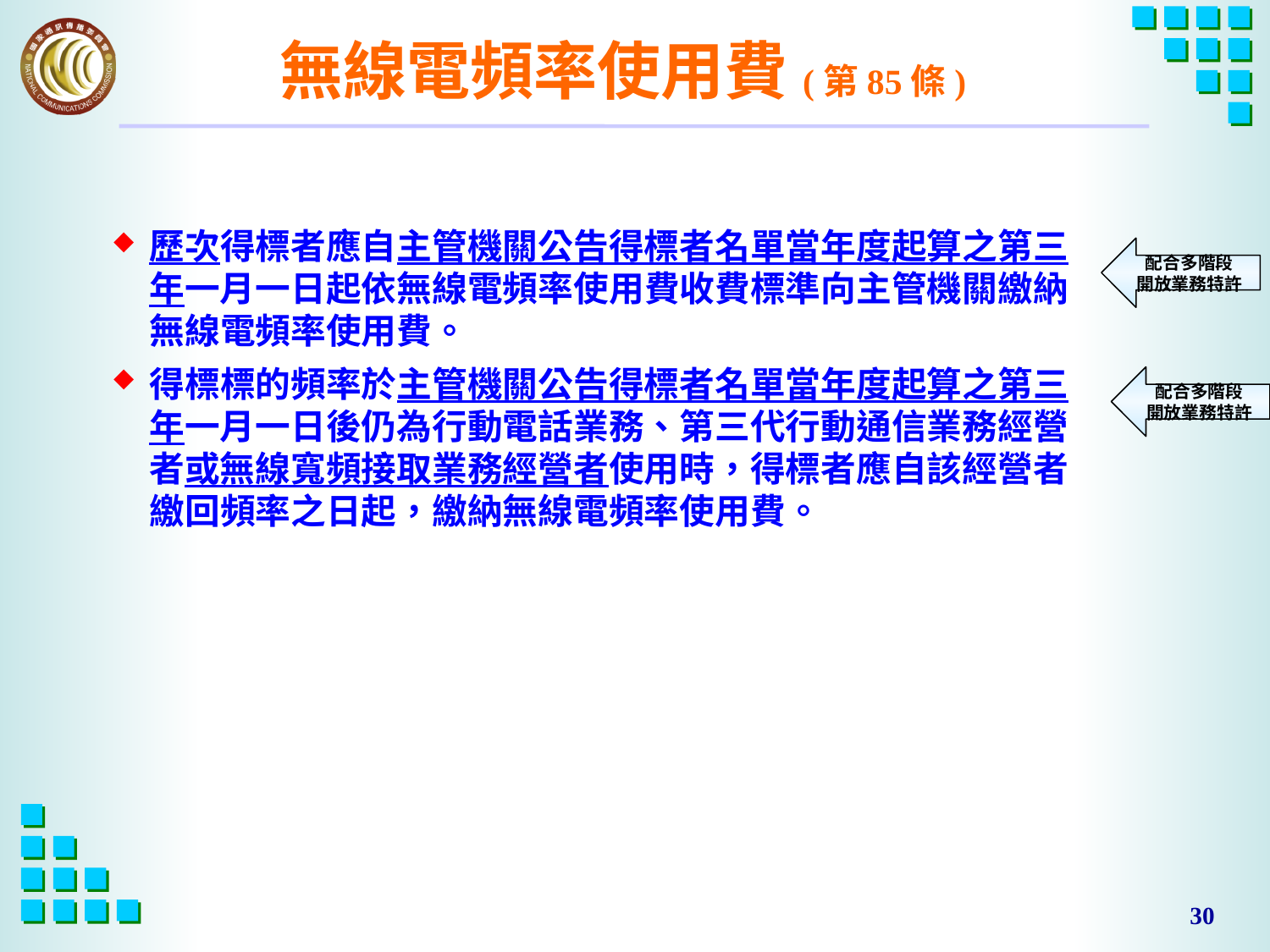

# 無線電頻率使用費(第85條)
歷次得標者應自主管機關公告得標者名單當年度起算之第三年一月一日起依無線電頻率使用費收費標準向主管機關繳納無線電頻率使用費。
得標標的頻率於主管機關公告得標者名單當年度起算之第三年一月一日後仍為行動電話業務、第三代行動通信業務經營者或無線寬頻接取業務經營者使用時，得標者應自該經營者繳回頻率之日起，繳納無線電頻率使用費。
配合多階段
開放業務特許
配合多階段
開放業務特許